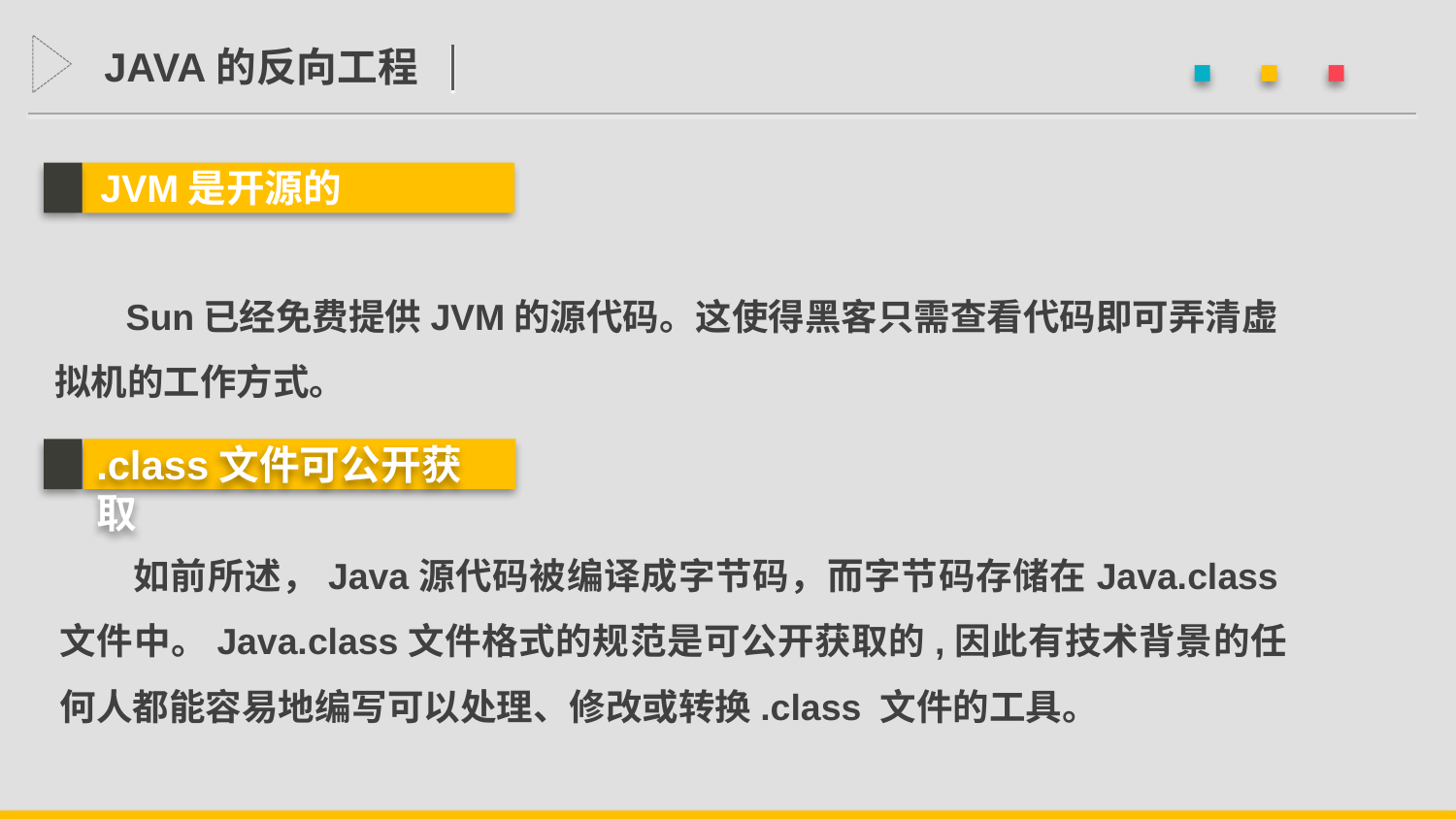

· · ·
JAVA的反向工程

JVM是开源的

       Sun已经免费提供JVM的源代码。这使得黑客只需查看代码即可弄清虚拟机的工作方式。

.class文件可公开获取

       如前所述，Java源代码被编译成字节码，而字节码存储在Java.class文件中。Java.class文件格式的规范是可公开获取的,因此有技术背景的任何人都能容易地编写可以处理、修改或转换.class 文件的工具。